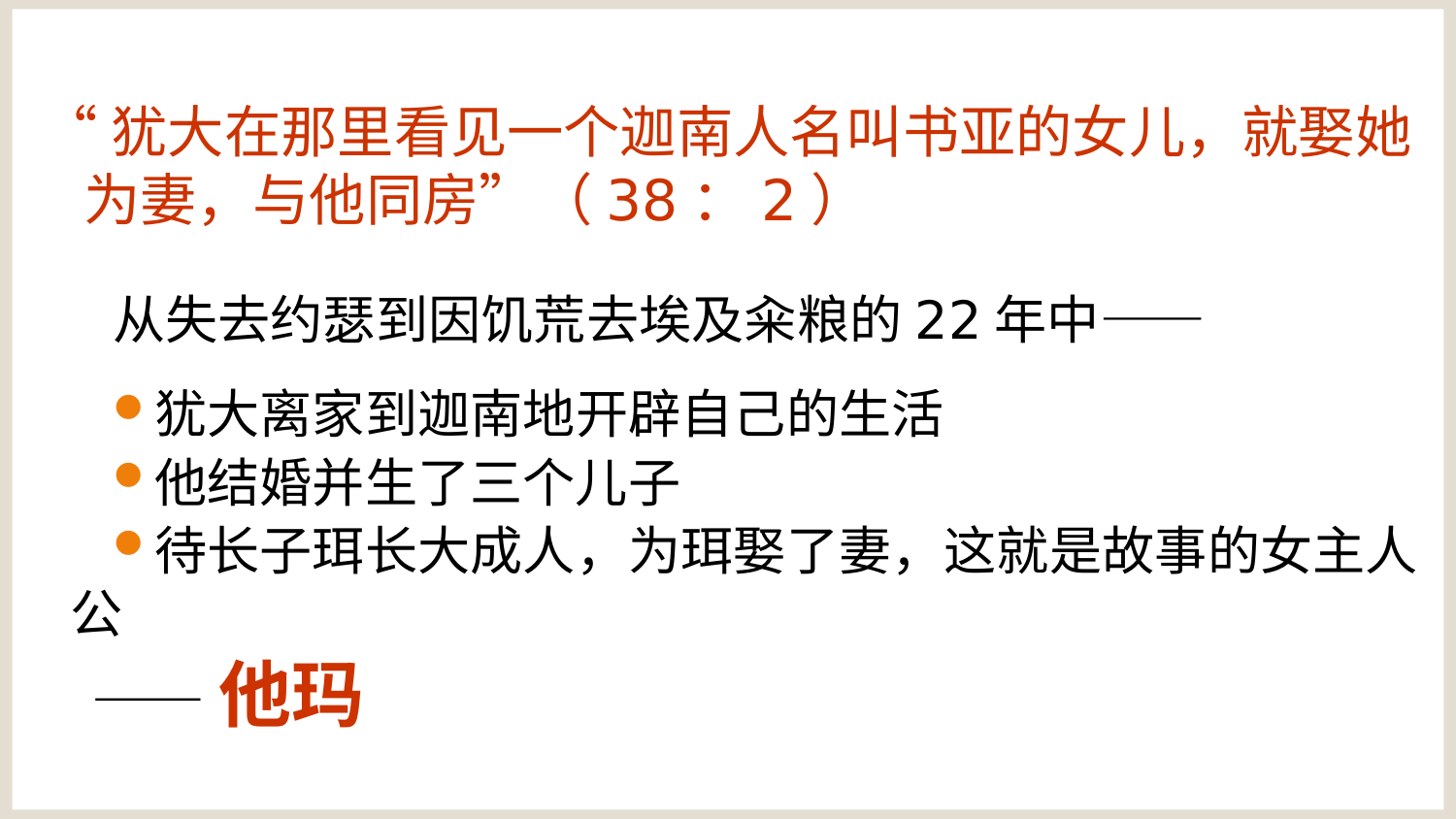

“犹大在那里看见一个迦南人名叫书亚的女儿，就娶她为妻，与他同房”（38：2）

从失去约瑟到因饥荒去埃及籴粮的22年中——

犹大离家到迦南地开辟自己的生活
他结婚并生了三个儿子
待长子珥长大成人，为珥娶了妻，这就是故事的女主人公
    ——他玛